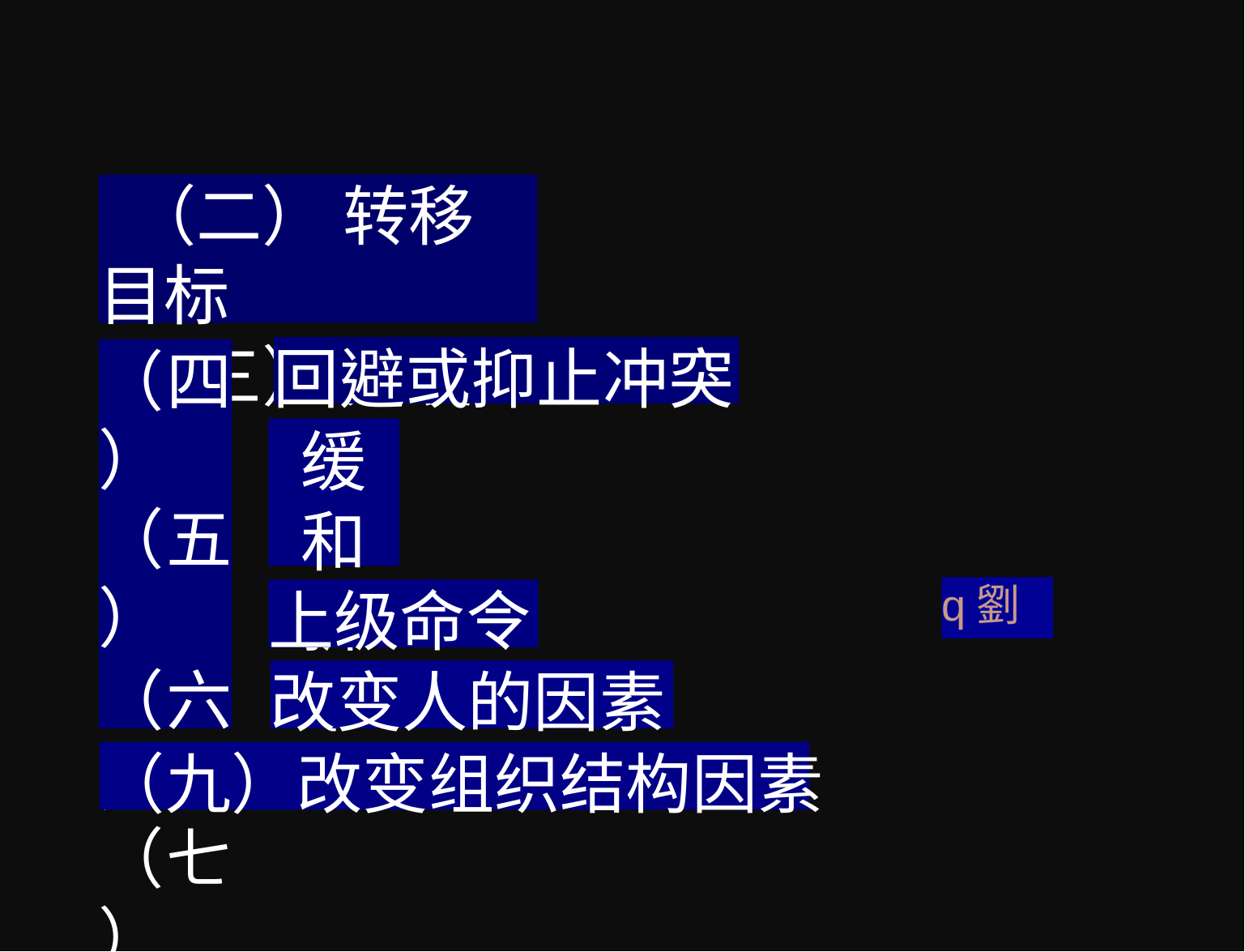

（二） 转移目标
（三） 开发资源
回避或抑止冲突
（四）
（五）
（六）
（七）
（八）
缓和 折中
q劉
上级命令
改变人的因素
（九）改变组织结构因素